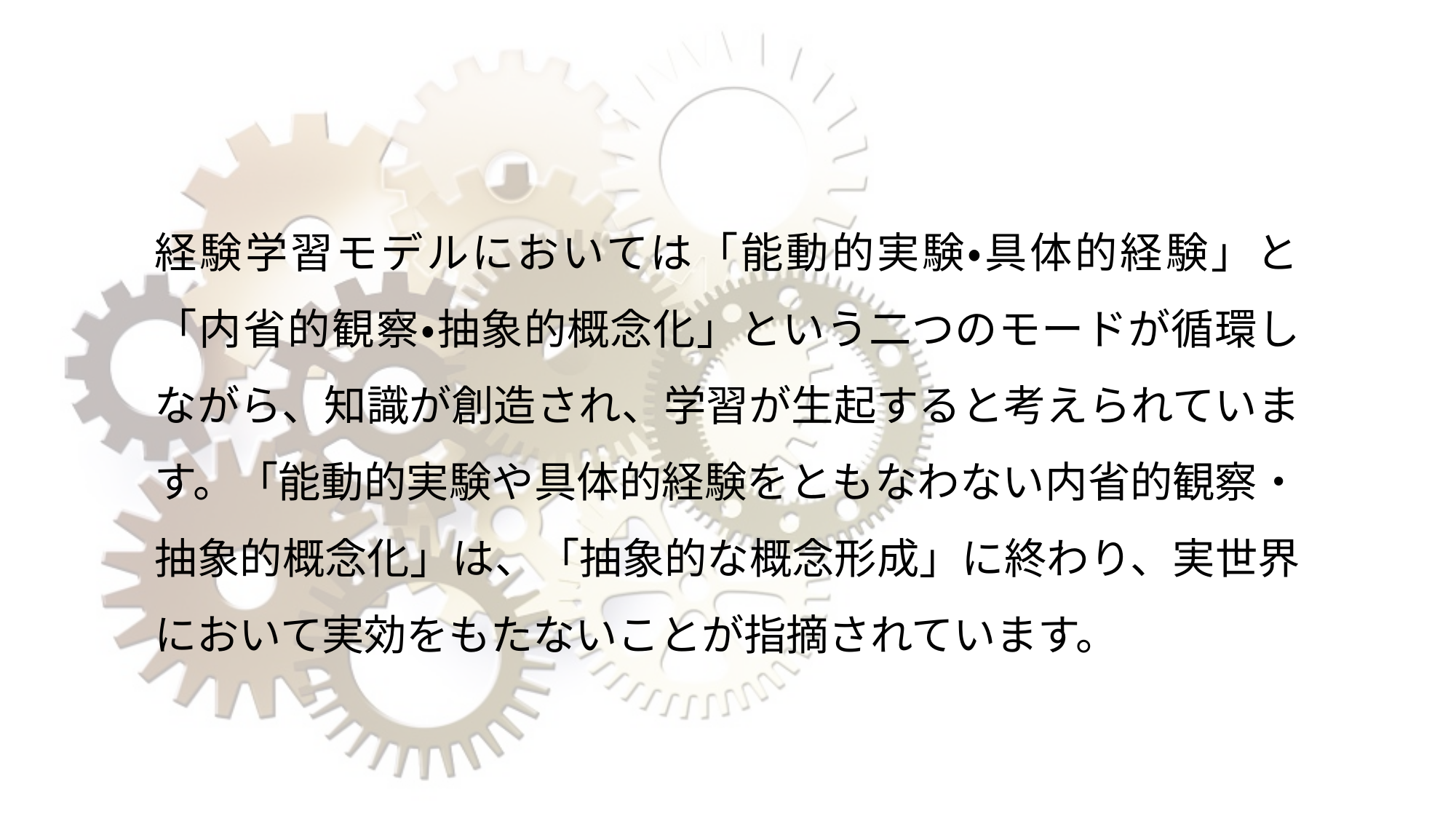

# 経験学習モデルにおいては「能動的実験・具体的経験」と「内省的観察・抽象的概念化」という二つのモードが循環しながら、知識が創造され、学習が生起すると考えられています。「能動的実験や具体的経験をともなわない内省的観察・抽象的概念化」は、「抽象的な概念形成」に終わり、実世界において実効をもたないことが指摘されています。